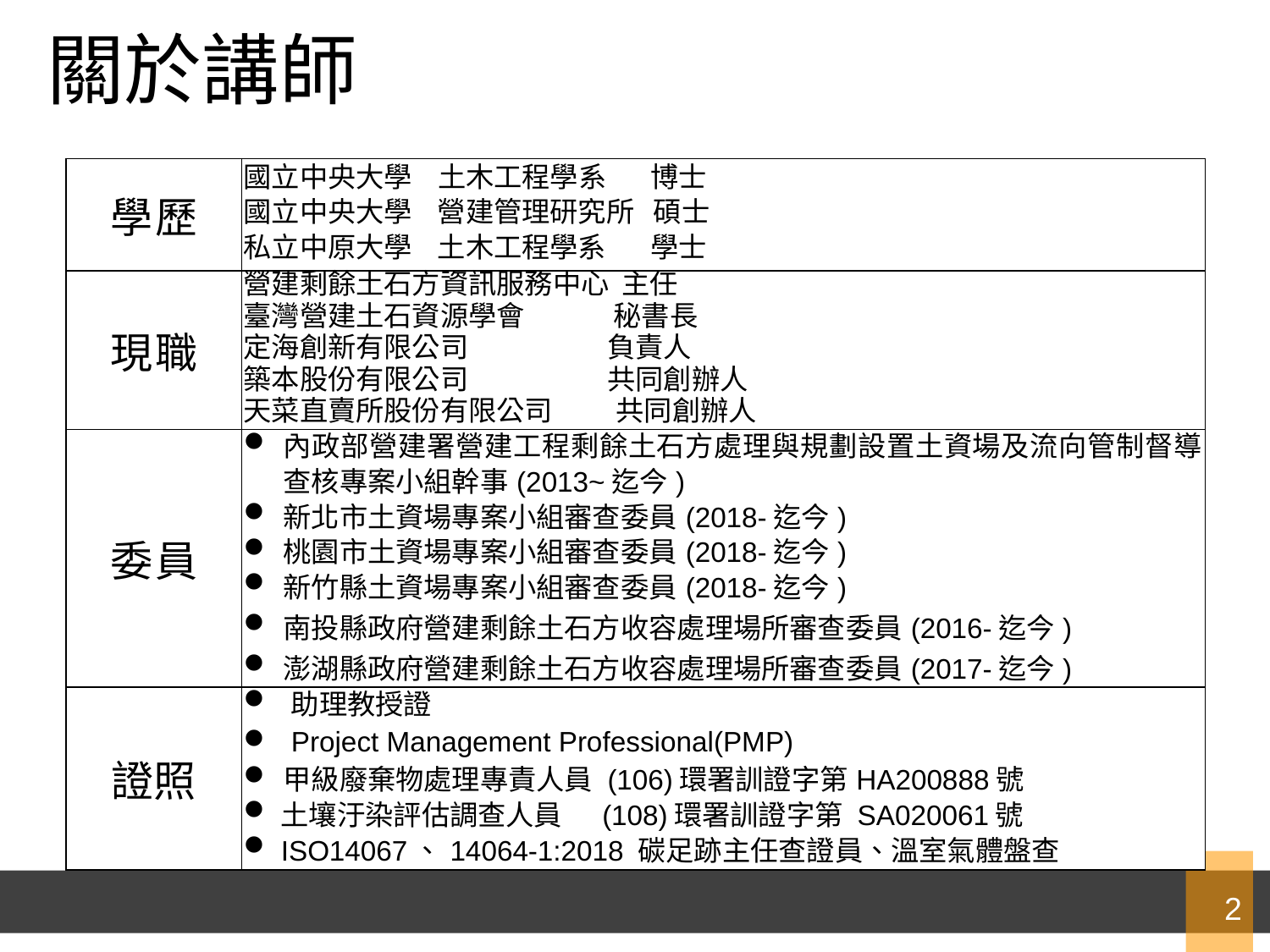

# 關於講師
| 學歷 | 國立中央大學 土木工程學系 博士　 國立中央大學 營建管理研究所 碩士 私立中原大學 土木工程學系 學士 |
| --- | --- |
| 現職 | 營建剩餘土石方資訊服務中心 主任 臺灣營建土石資源學會 秘書長 定海創新有限公司 負責人 築本股份有限公司 共同創辦人 天菜直賣所股份有限公司 共同創辦人 |
| 委員 | 內政部營建署營建工程剩餘土石方處理與規劃設置土資場及流向管制督導查核專案小組幹事(2013~迄今) 新北市土資場專案小組審查委員(2018-迄今) 桃園市土資場專案小組審查委員(2018-迄今) 新竹縣土資場專案小組審查委員(2018-迄今) 南投縣政府營建剩餘土石方收容處理場所審查委員(2016-迄今) 澎湖縣政府營建剩餘土石方收容處理場所審查委員(2017-迄今) |
| 證照 | 助理教授證 Project Management Professional(PMP) 甲級廢棄物處理專責人員 (106)環署訓證字第HA200888號 土壤汙染評估調查人員 (108)環署訓證字第 SA020061號 ISO14067、14064-1:2018 碳足跡主任查證員、溫室氣體盤查 |
2